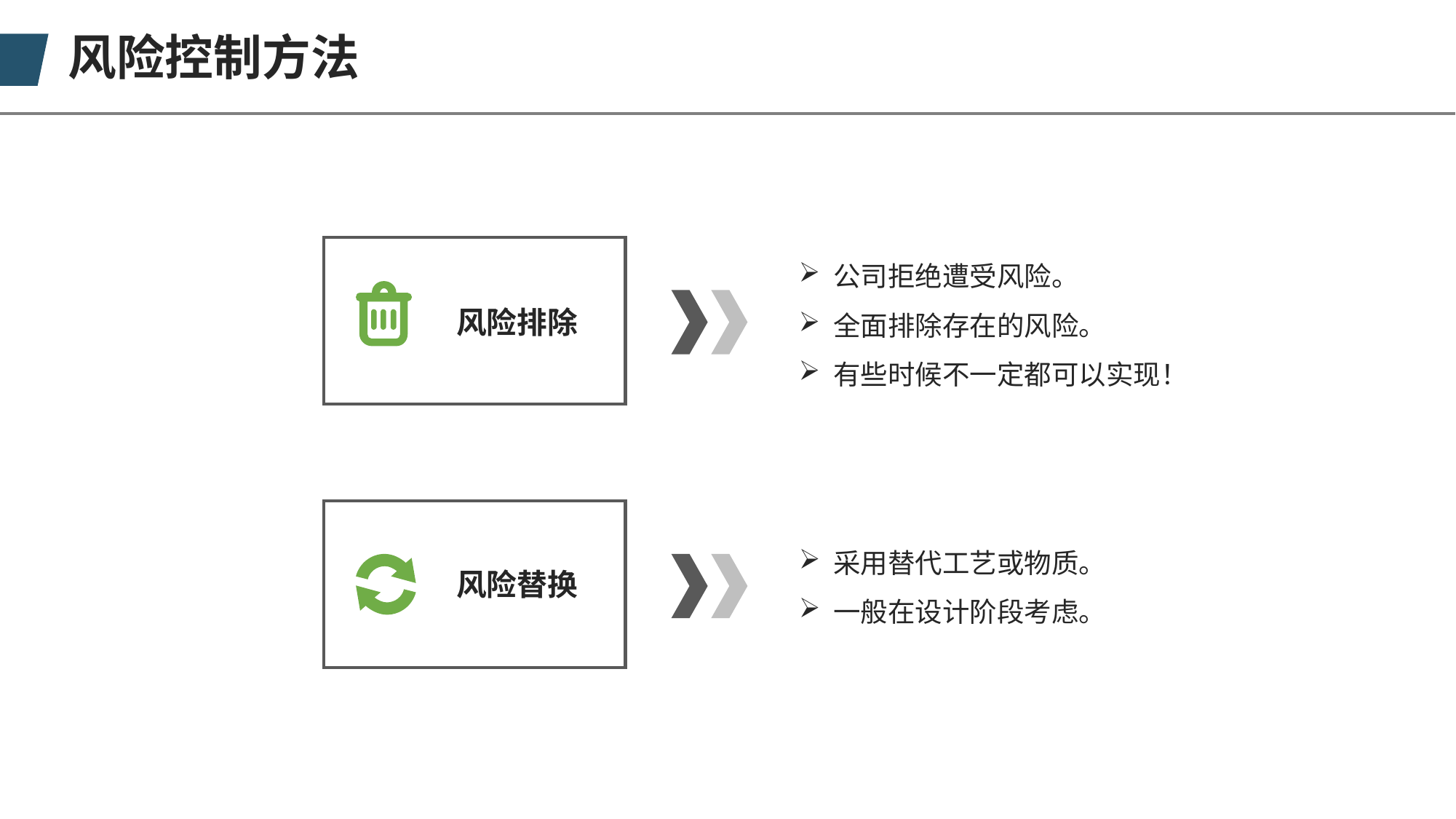

风险控制方法

公司拒绝遭受风险。
全面排除存在的风险。
有些时候不一定都可以实现！

风险排除

采用替代工艺或物质。
一般在设计阶段考虑。

风险替换